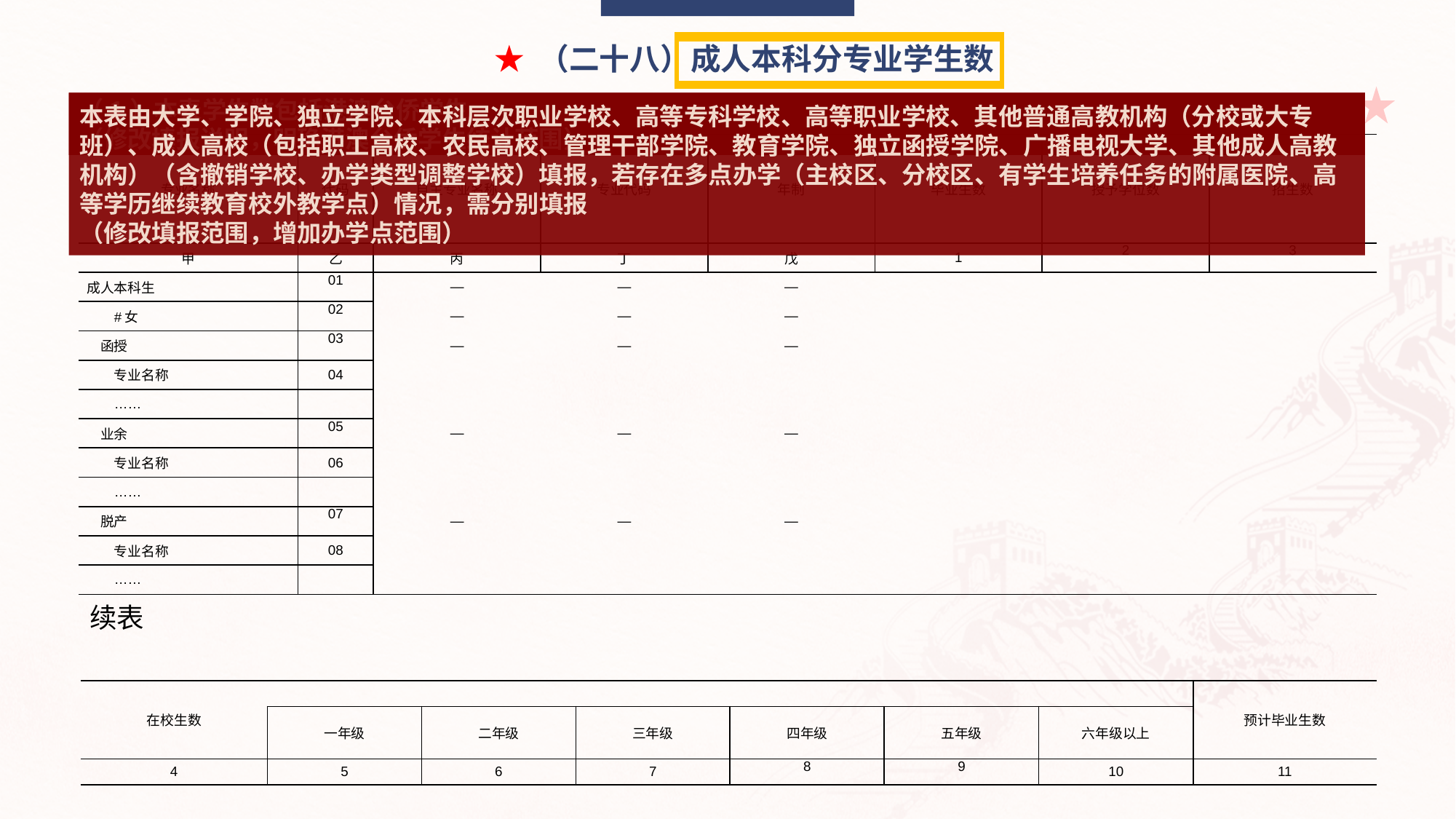

（1）本表学生数包括港澳台侨学生
（修改填报说明，明确港澳台侨学生统计范围）

★ （二十八）成人本科分专业学生数

本表由大学、学院、独立学院、本科层次职业学校、高等专科学校、高等职业学校、其他普通高教机构（分校或大专班）、成人高校（包括职工高校、农民高校、管理干部学院、教育学院、独立函授学院、广播电视大学、其他成人高教机构）（含撤销学校、办学类型调整学校）填报，若存在多点办学（主校区、分校区、有学生培养任务的附属医院、高等学历继续教育校外教学点）情况，需分别填报
（修改填报范围，增加办学点范围）
| 专业名称 | 代码 | 自主专业名称 | 专业代码 | 年制 | 毕业生数 | 授予学位数 | 招生数 |
| --- | --- | --- | --- | --- | --- | --- | --- |
| 甲 | 乙 | 丙 | 丁 | 戊 | 1 | 2 | 3 |
| 成人本科生 | 01 | — | — | — |  |  |  |
| #女 | 02 | — | — | — |  |  |  |
| 函授 | 03 | — | — | — |  |  |  |
| 专业名称 | 04 |  |  |  |  |  |  |
| …… |  |  |  |  |  |  |  |
| 业余 | 05 | — | — | — |  |  |  |
| 专业名称 | 06 |  |  |  |  |  |  |
| …… |  |  |  |  |  |  |  |
| 脱产 | 07 | — | — | — |  |  |  |
| 专业名称 | 08 |  |  |  |  |  |  |
| …… |  |  |  |  |  |  |  |
续表
| 在校生数 |  |  |  |  |  |  | 预计毕业生数 |
| --- | --- | --- | --- | --- | --- | --- | --- |
|  | 一年级 | 二年级 | 三年级 | 四年级 | 五年级 | 六年级以上 |  |
| 4 | 5 | 6 | 7 | 8 | 9 | 10 | 11 |